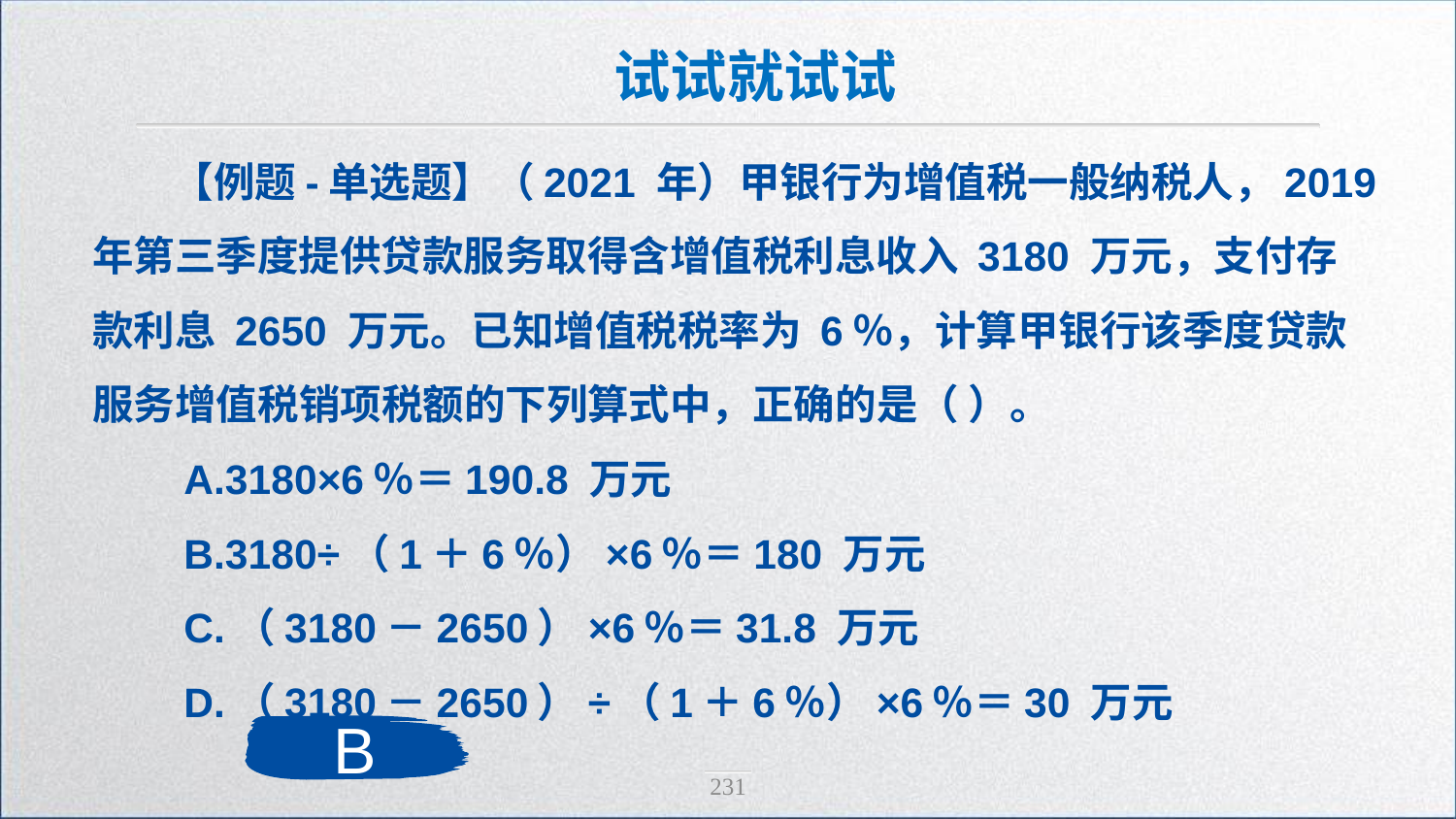

试试就试试
【例题-单选题】（2021 年）甲银行为增值税一般纳税人，2019 年第三季度提供贷款服务取得含增值税利息收入 3180 万元，支付存款利息 2650 万元。已知增值税税率为 6％，计算甲银行该季度贷款服务增值税销项税额的下列算式中，正确的是（ ）。
 A.3180×6％＝190.8 万元
 B.3180÷（1＋6％）×6％＝180 万元
 C.（3180－2650）×6％＝31.8 万元
 D.（3180－2650）÷（1＋6％）×6％＝30 万元

B
231